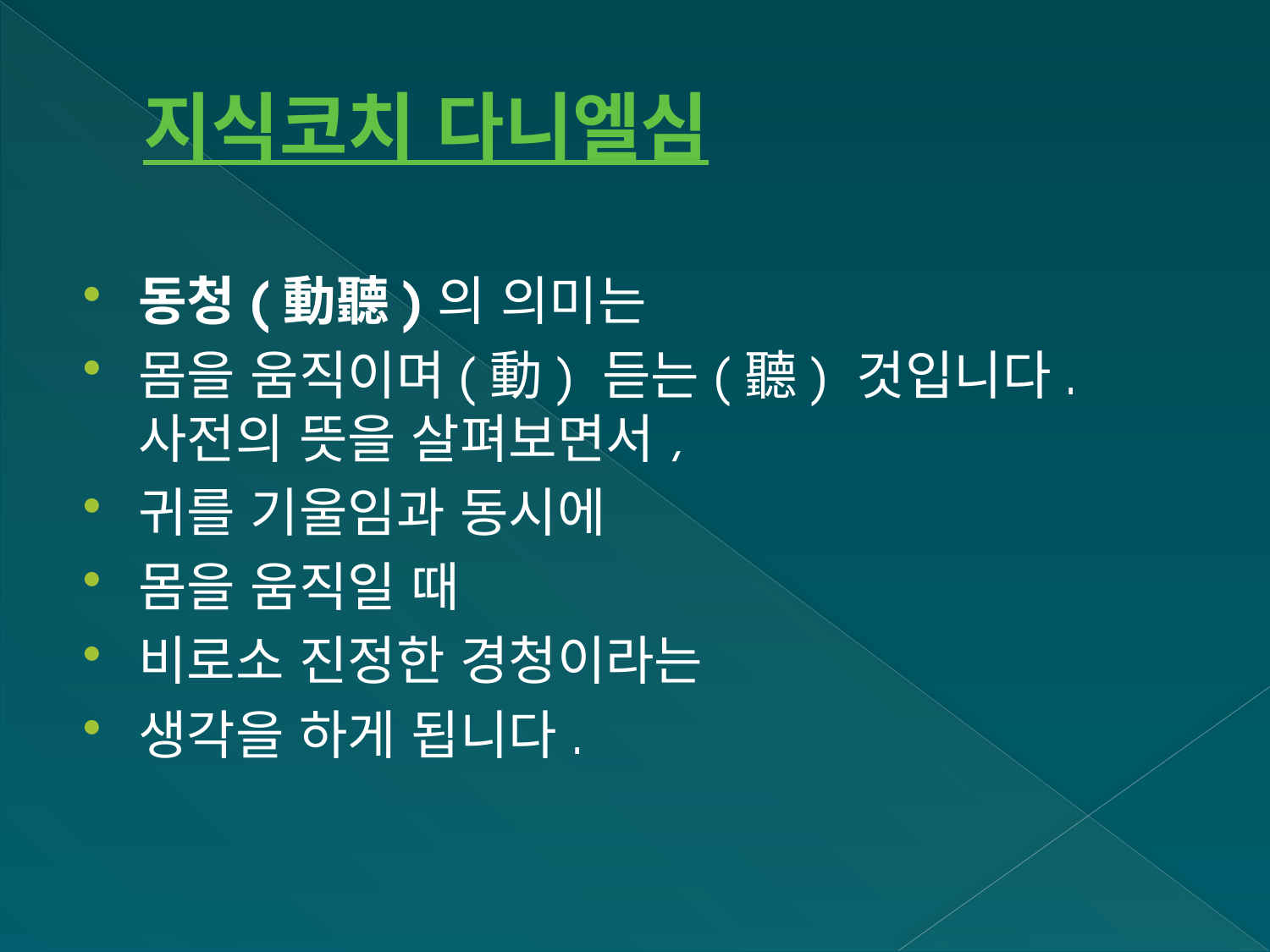

# 지식코치 다니엘심
동청(動聽)의 의미는
몸을 움직이며(動) 듣는(聽) 것입니다. 
사전의 뜻을 살펴보면서,
귀를 기울임과 동시에
몸을 움직일 때
비로소 진정한 경청이라는
생각을 하게 됩니다.